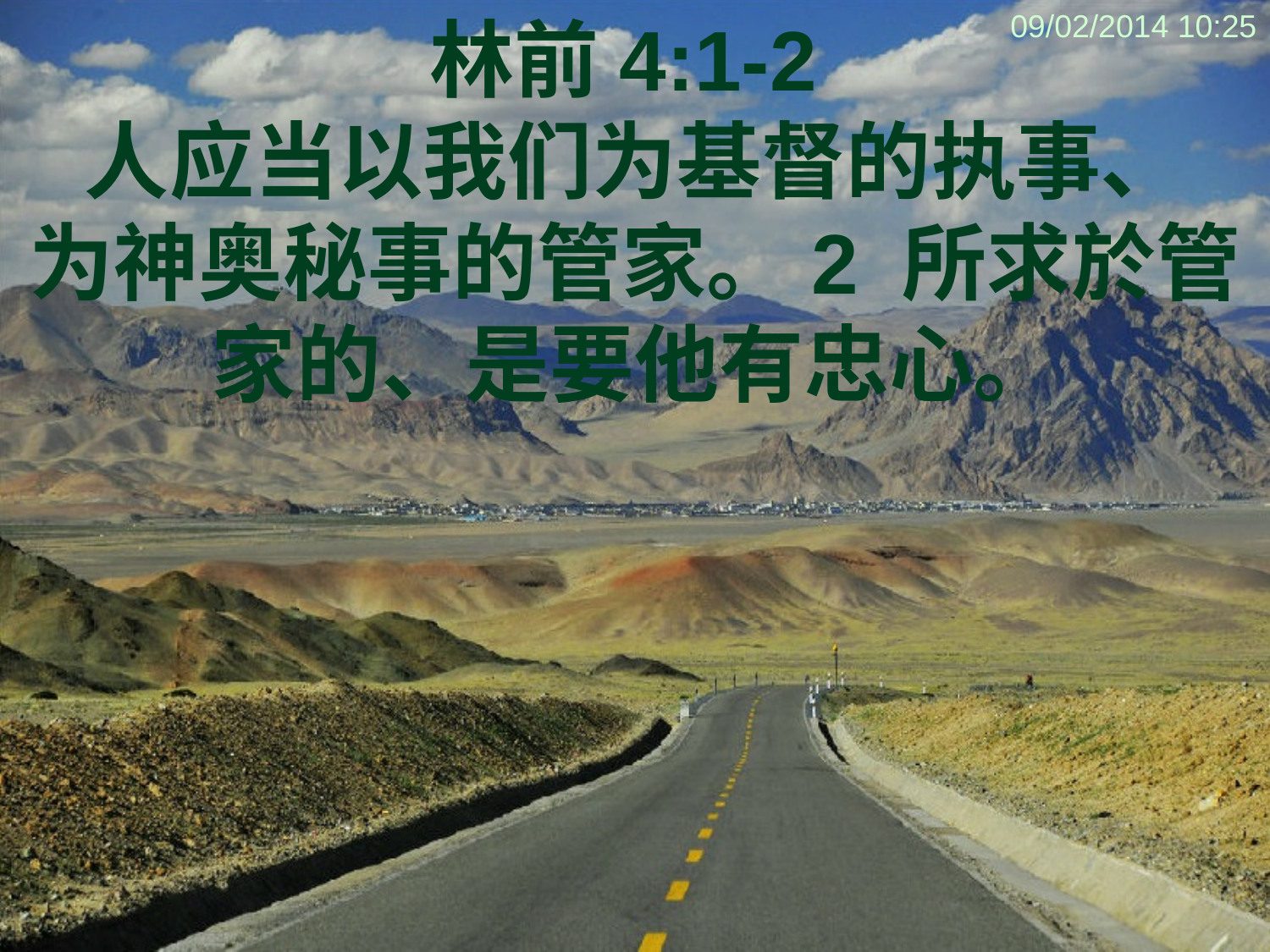

林前4:1-2
人应当以我们为基督的执事、
为神奥秘事的管家。2 所求於管家的、是要他有忠心。
09/02/2014 10:25